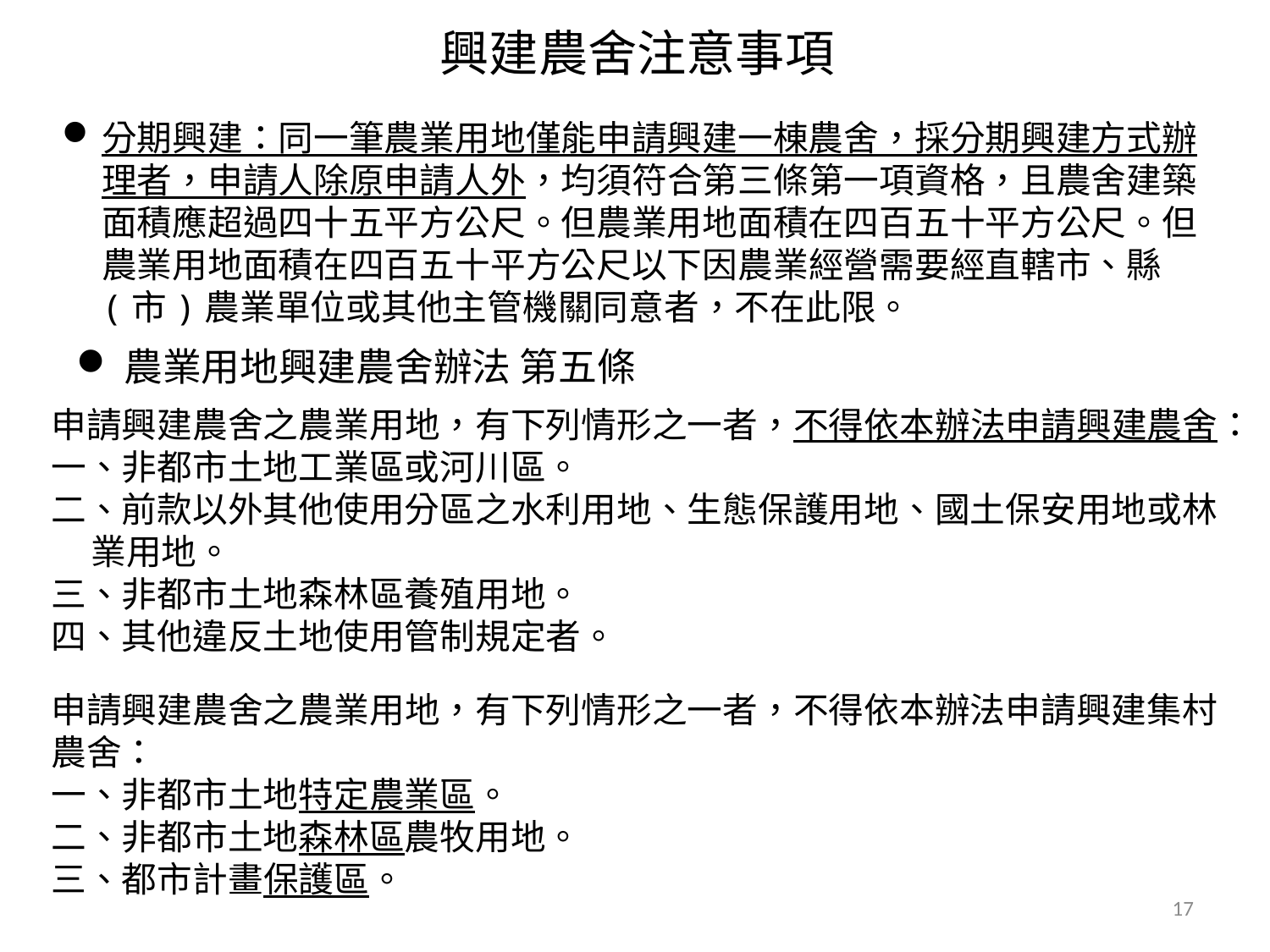

興建農舍注意事項
分期興建：同一筆農業用地僅能申請興建一棟農舍，採分期興建方式辦理者，申請人除原申請人外，均須符合第三條第一項資格，且農舍建築面積應超過四十五平方公尺。但農業用地面積在四百五十平方公尺。但農業用地面積在四百五十平方公尺以下因農業經營需要經直轄市、縣(市)農業單位或其他主管機關同意者，不在此限。
農業用地興建農舍辦法 第五條
申請興建農舍之農業用地，有下列情形之一者，不得依本辦法申請興建農舍：
一、非都市土地工業區或河川區。
二、前款以外其他使用分區之水利用地、生態保護用地、國土保安用地或林
    業用地。
三、非都市土地森林區養殖用地。
四、其他違反土地使用管制規定者。
申請興建農舍之農業用地，有下列情形之一者，不得依本辦法申請興建集村農舍：
一、非都市土地特定農業區。
二、非都市土地森林區農牧用地。
三、都市計畫保護區。
17